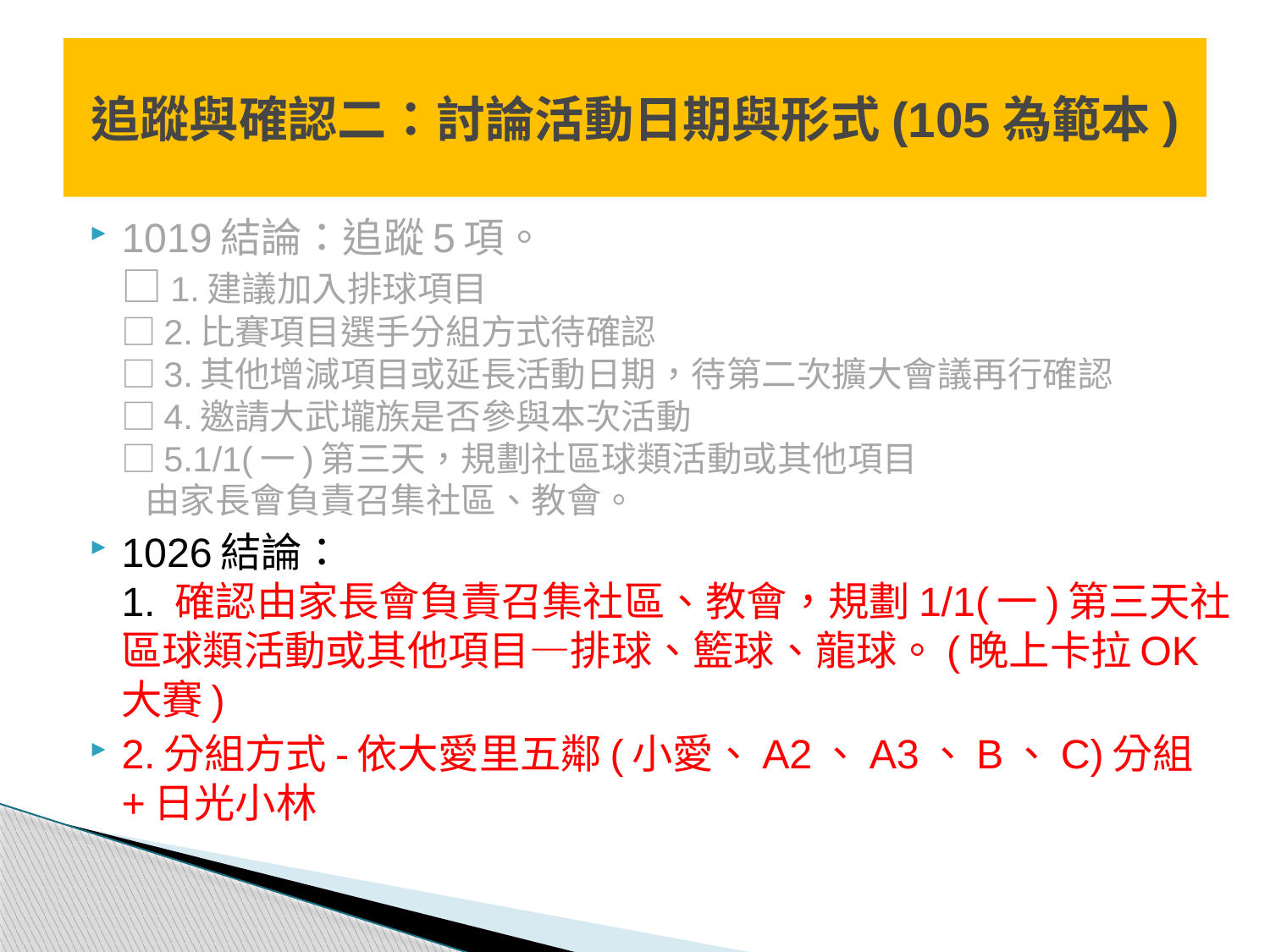

# 追蹤與確認二：討論活動日期與形式(105為範本)
1019結論：追蹤5項。
□1.建議加入排球項目
□2.比賽項目選手分組方式待確認
□3.其他增減項目或延長活動日期，待第二次擴大會議再行確認
□4.邀請大武壠族是否參與本次活動
□5.1/1(一)第三天，規劃社區球類活動或其他項目
   由家長會負責召集社區、教會。
1026結論：
1. 確認由家長會負責召集社區、教會，規劃1/1(一)第三天社區球類活動或其他項目—排球、籃球、龍球。(晚上卡拉OK大賽)
2.分組方式-依大愛里五鄰(小愛、A2、A3、B、C)分組+日光小林